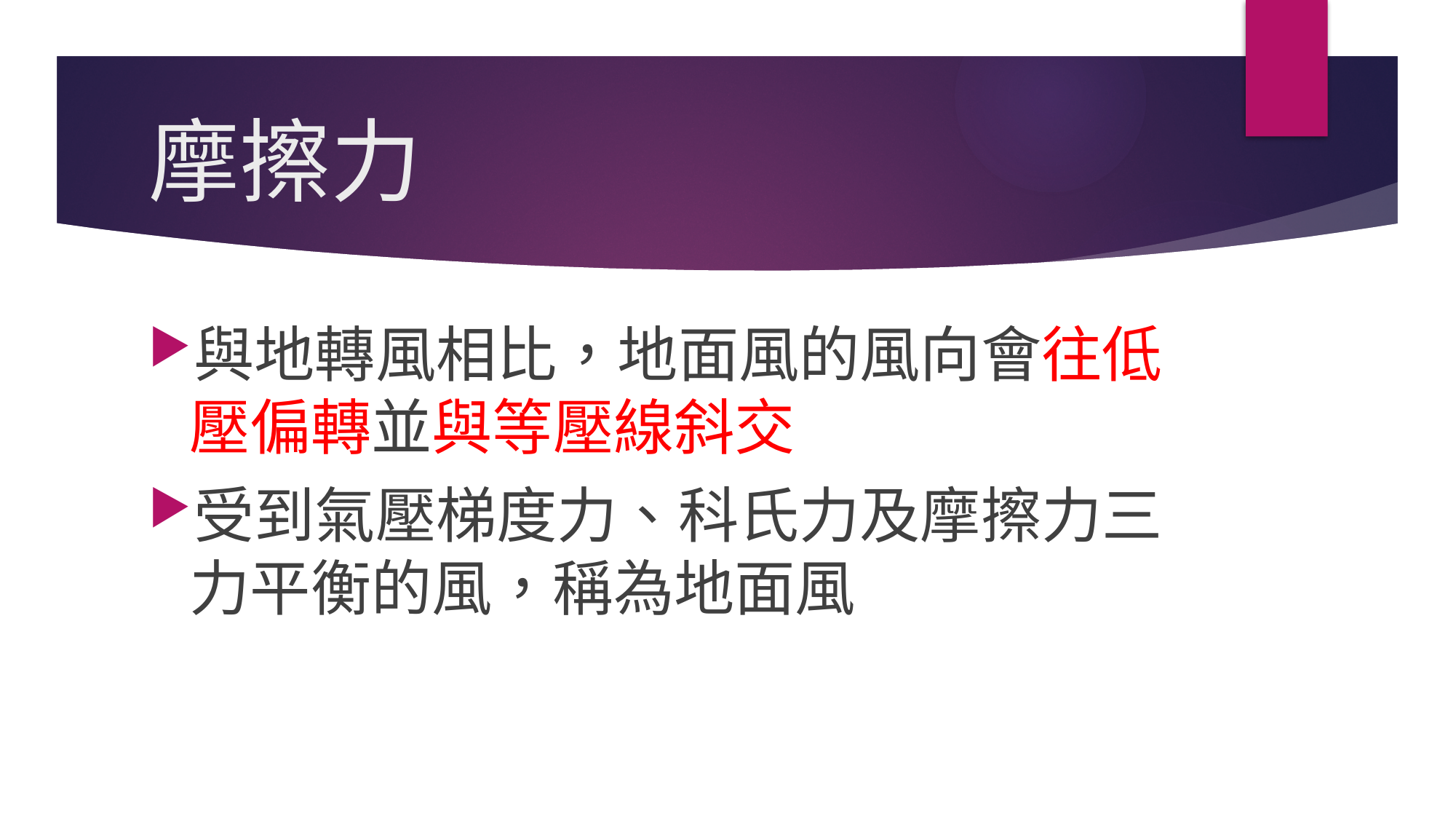

# 摩擦力
與地轉風相比，地面風的風向會往低壓偏轉並與等壓線斜交
受到氣壓梯度力、科氏力及摩擦力三力平衡的風，稱為地面風